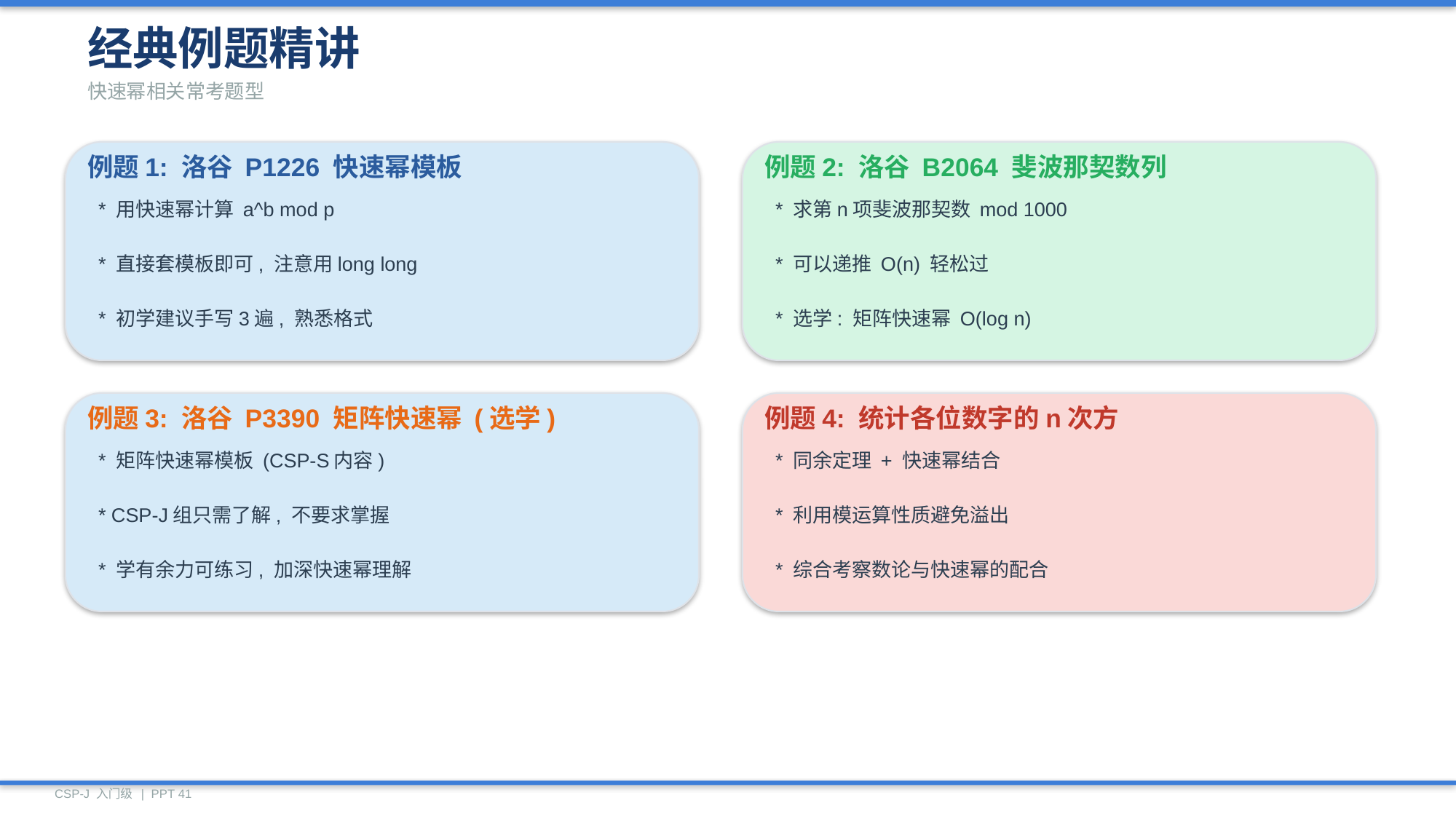

经典例题精讲
快速幂相关常考题型

例题1: 洛谷 P1226 快速幂模板
例题2: 洛谷 B2064 斐波那契数列
* 用快速幂计算 a^b mod p
* 求第n项斐波那契数 mod 1000
* 直接套模板即可, 注意用long long
* 可以递推 O(n) 轻松过
* 初学建议手写3遍, 熟悉格式
* 选学: 矩阵快速幂 O(log n)

例题3: 洛谷 P3390 矩阵快速幂 (选学)
例题4: 统计各位数字的n次方
* 矩阵快速幂模板 (CSP-S内容)
* 同余定理 + 快速幂结合
* CSP-J组只需了解, 不要求掌握
* 利用模运算性质避免溢出
* 学有余力可练习, 加深快速幂理解
* 综合考察数论与快速幂的配合

CSP-J 入门级  |  PPT 41